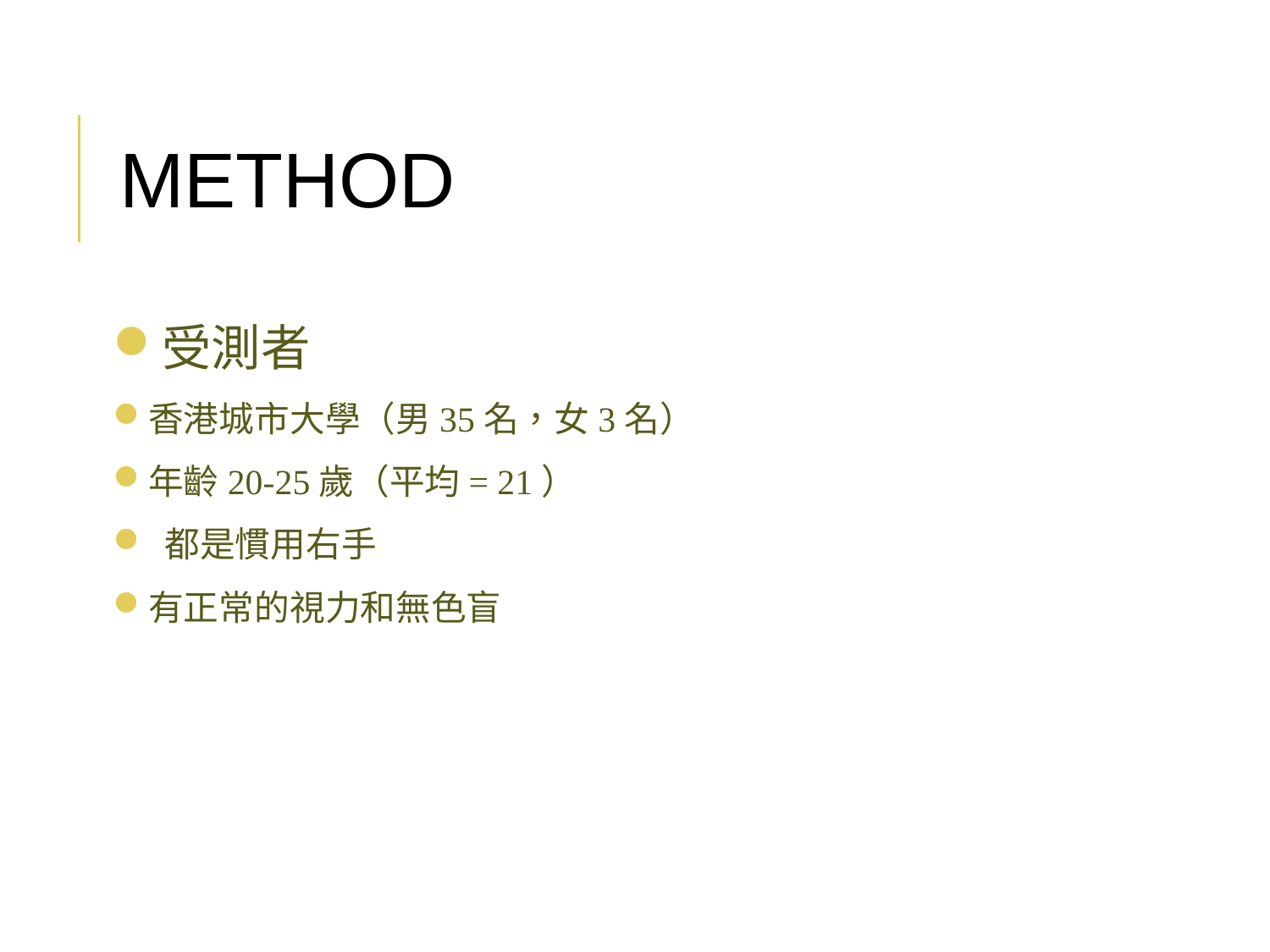

# METHOD
受測者
香港城市大學（男35名，女3名）
年齡20-25歲（平均= 21）
 都是慣用右手
有正常的視力和無色盲